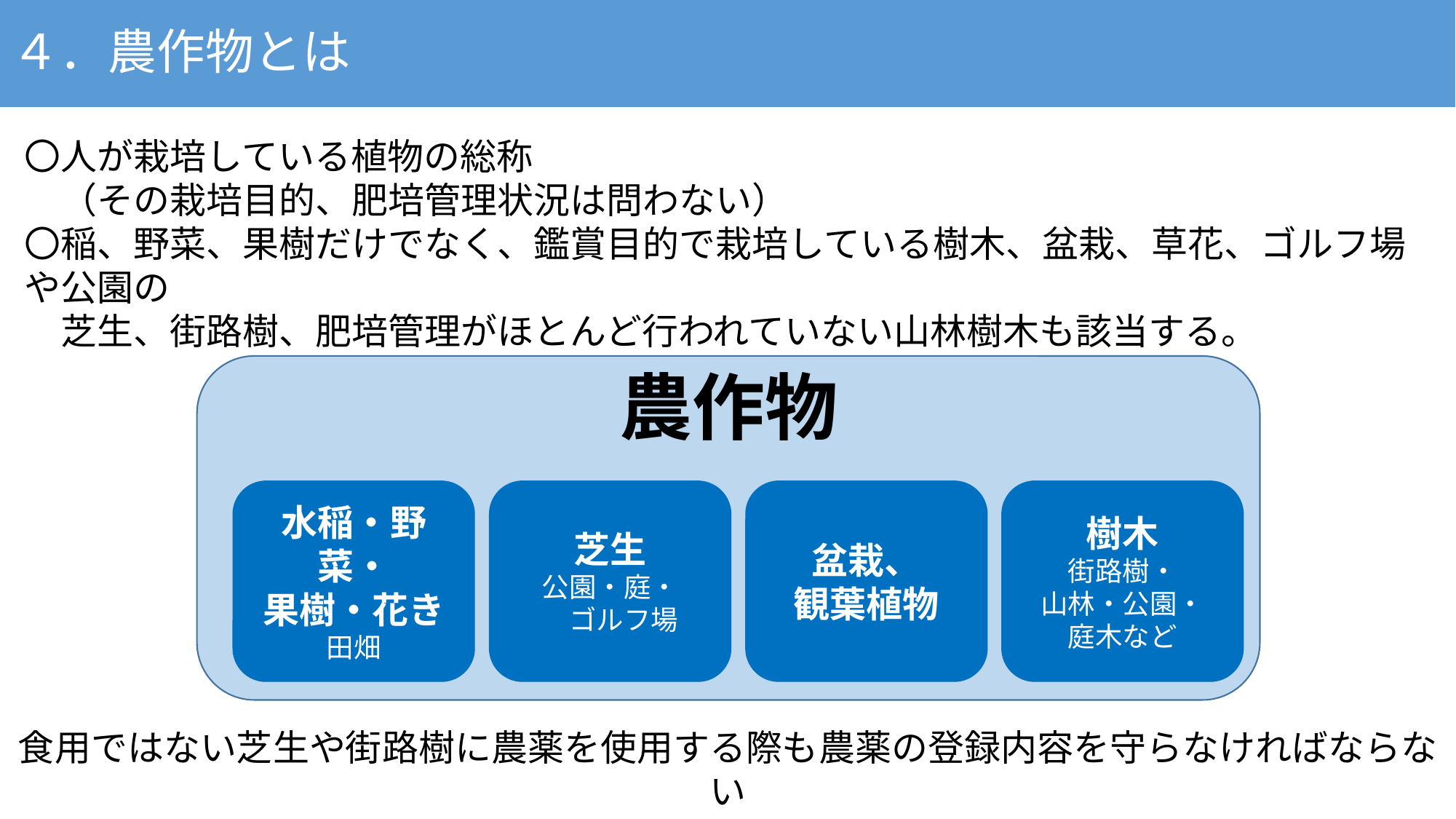

４．農作物とは
〇人が栽培している植物の総称
　（その栽培目的、肥培管理状況は問わない）
〇稲、野菜、果樹だけでなく、鑑賞目的で栽培している樹木、盆栽、草花、ゴルフ場や公園の
　芝生、街路樹、肥培管理がほとんど行われていない山林樹木も該当する。

農作物
水稲・野菜・
果樹・花き
田畑
芝生
公園・庭・
　ゴルフ場
盆栽、
観葉植物
樹木
街路樹・
山林・公園・
庭木など
食用ではない芝生や街路樹に農薬を使用する際も農薬の登録内容を守らなければならない